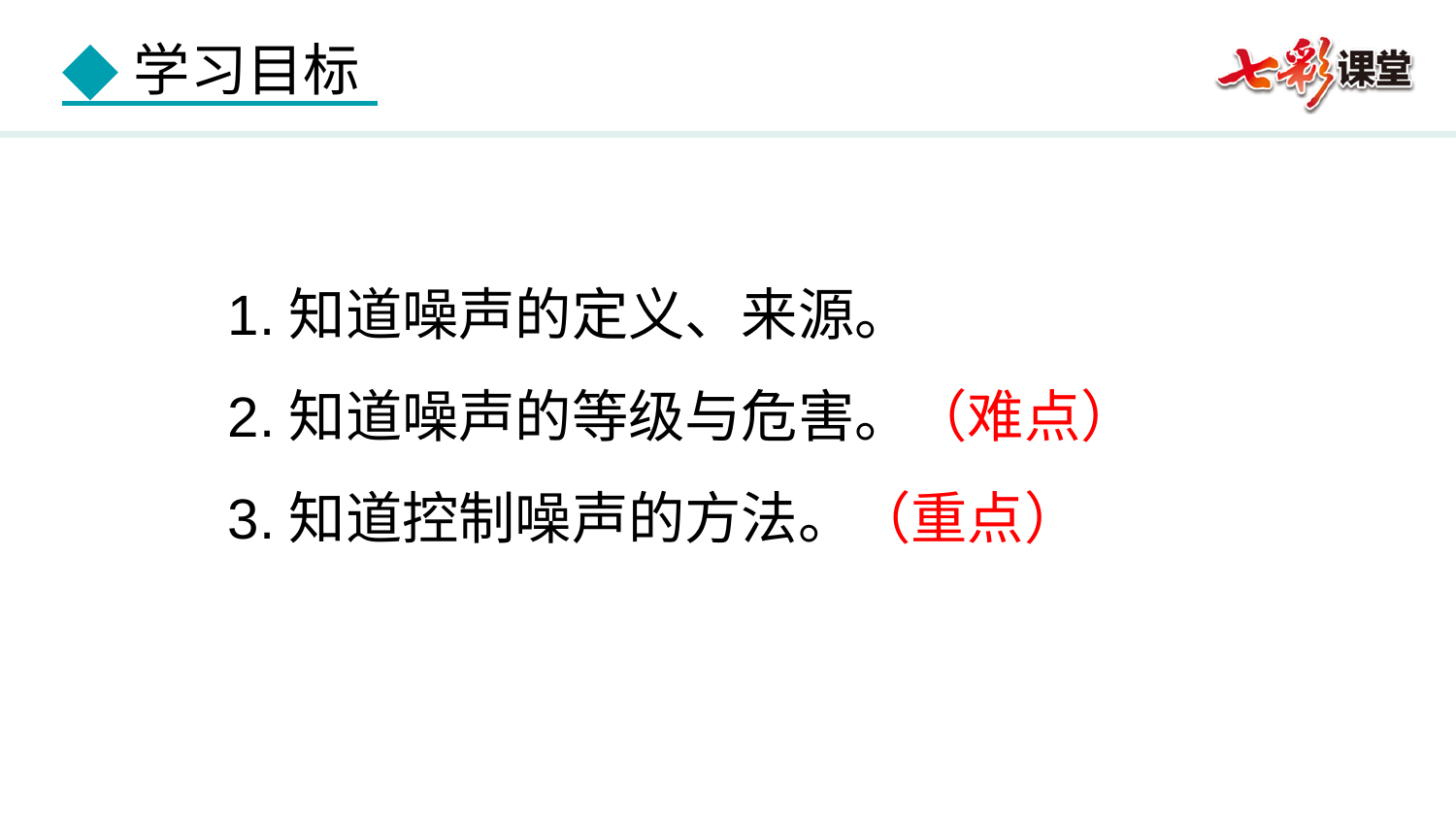

1.知道噪声的定义、来源。
2.知道噪声的等级与危害。（难点）
3.知道控制噪声的方法。（重点）